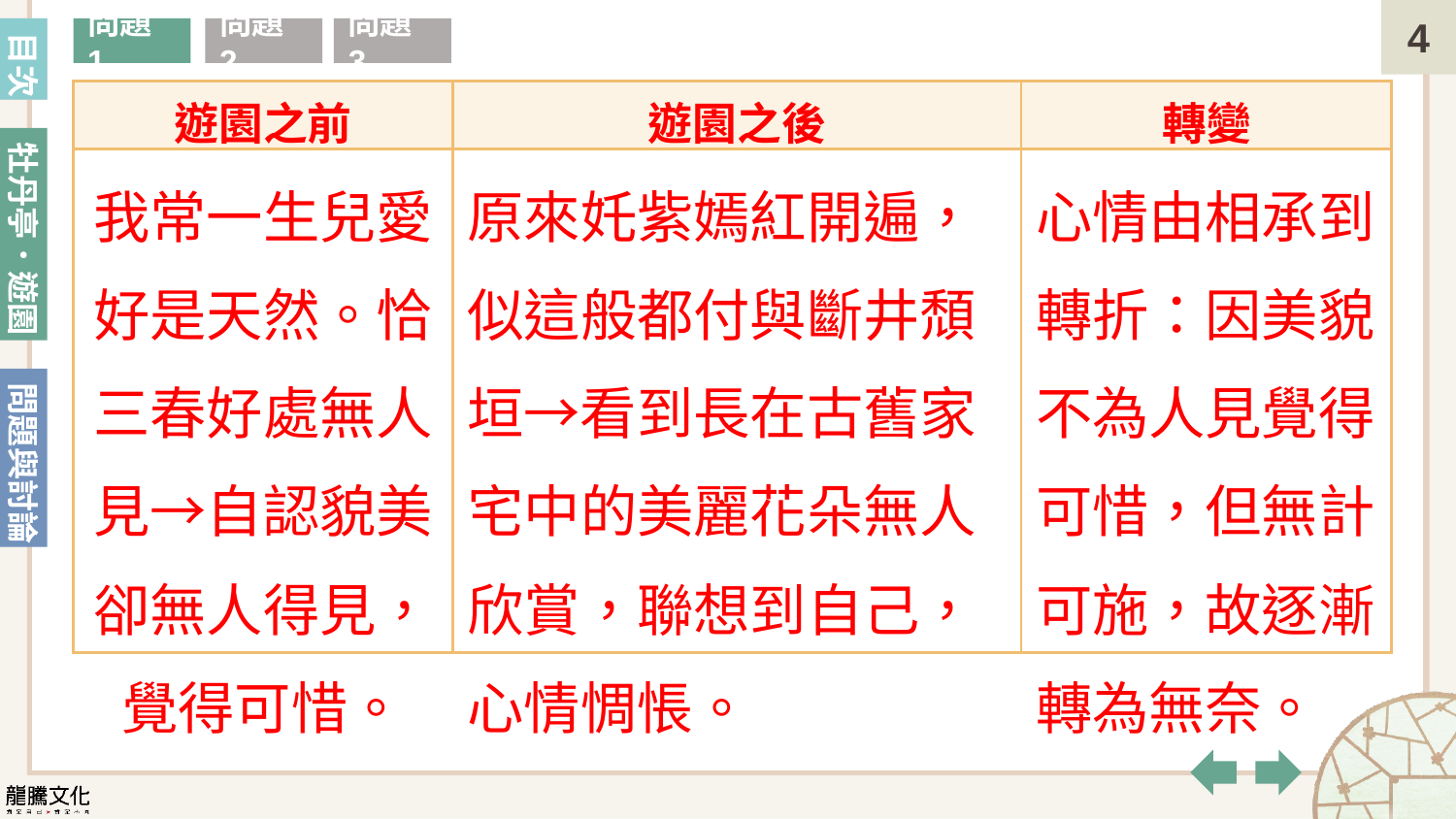

目次
問題1
問題2
問題3
杜麗娘遊園前後的心情各是如何？請舉出曲文加以說明。
| 遊園之前 | 遊園之後 | 轉變 |
| --- | --- | --- |
| 我常一生兒愛好是天然。恰三春好處無人見→自認貌美卻無人得見，覺得可惜。 | 原來奼紫嫣紅開遍，似這般都付與斷井頹垣→看到長在古舊家宅中的美麗花朵無人欣賞，聯想到自己，心情惆悵。 | 心情由相承到轉折：因美貌不為人見覺得可惜，但無計可施，故逐漸轉為無奈。 |